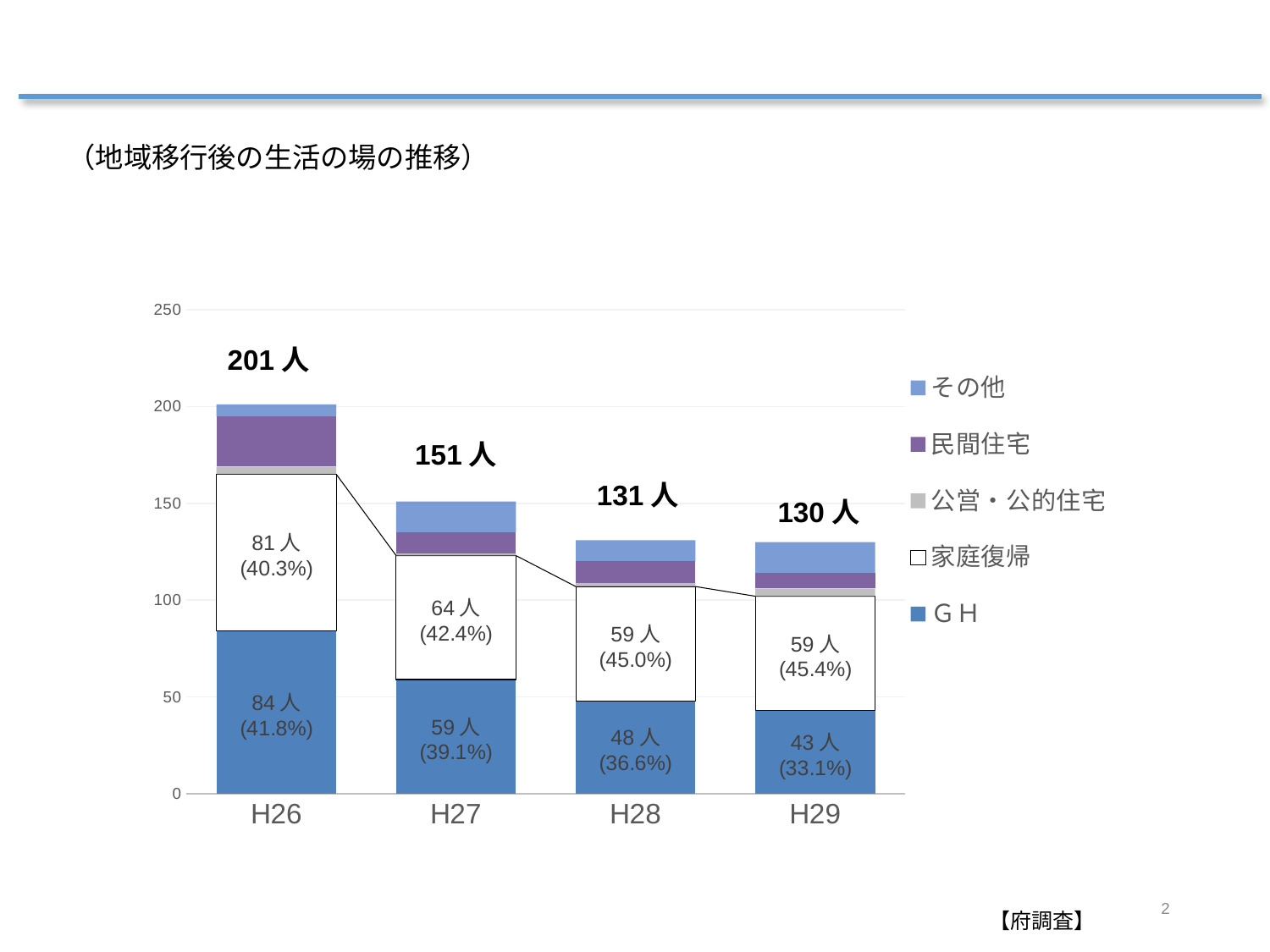

（地域移行後の生活の場の推移）

### Chart

| Category | ＧＨ | 家庭復帰 | 公営・公的住宅 | 民間住宅 | その他 |
|---|---|---|---|---|---|
| H26 | 84.0 | 81.0 | 4.0 | 26.0 | 6.0 |
| H27 | 59.0 | 64.0 | 1.0 | 11.0 | 16.0 |
| H28 | 48.0 | 59.0 | 2.0 | 11.0 | 11.0 |
| H29 | 43.0 | 59.0 | 4.0 | 8.0 | 16.0 |
201人
151人
131人
130人
2
【府調査】